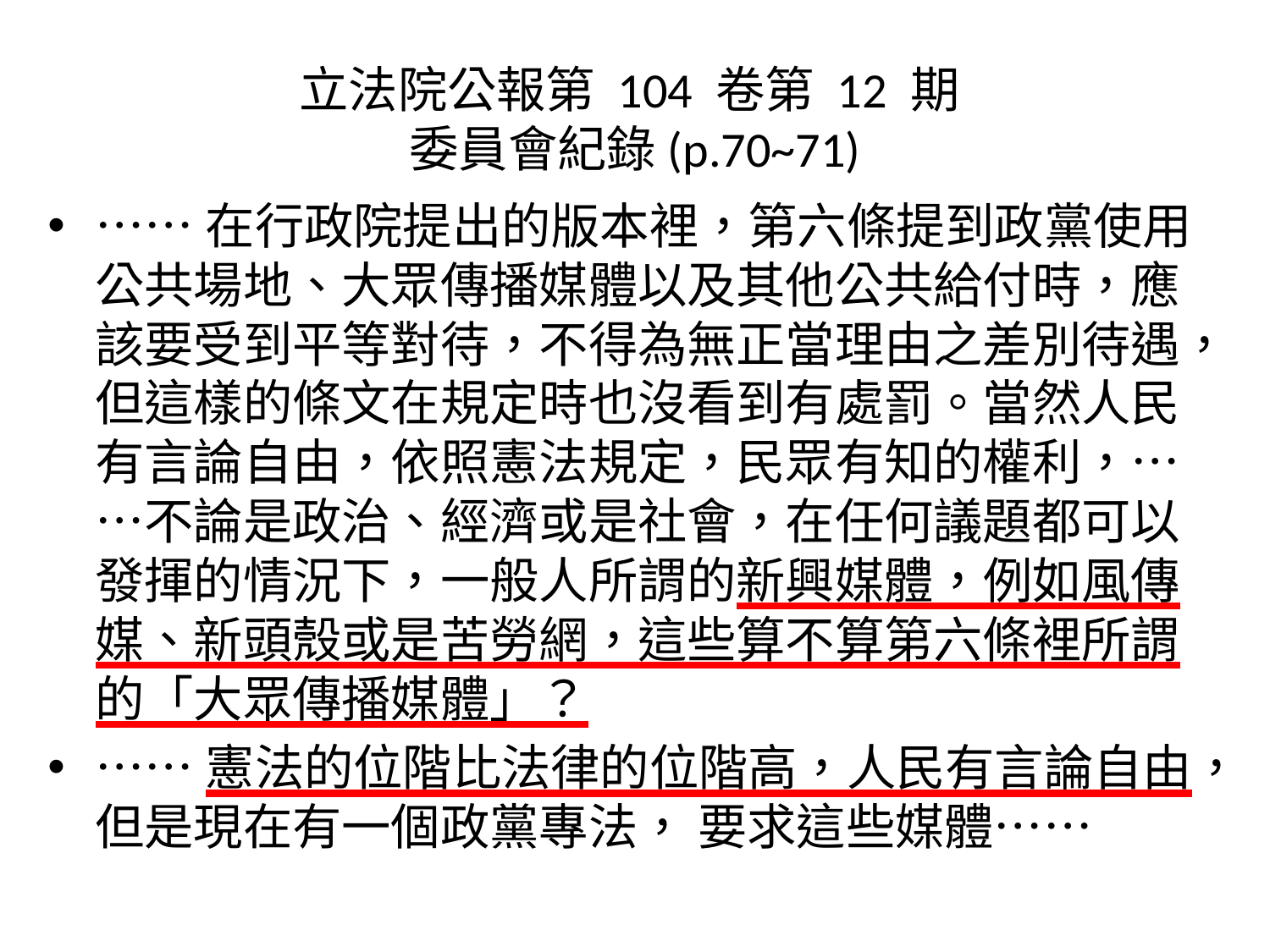

# 立法院公報第 104 卷第 12 期 委員會紀錄(p.70~71)
……在行政院提出的版本裡，第六條提到政黨使用公共場地、大眾傳播媒體以及其他公共給付時，應該要受到平等對待，不得為無正當理由之差別待遇，但這樣的條文在規定時也沒看到有處罰。當然人民有言論自由，依照憲法規定，民眾有知的權利，……不論是政治、經濟或是社會，在任何議題都可以發揮的情況下，一般人所謂的新興媒體，例如風傳媒、新頭殼或是苦勞網，這些算不算第六條裡所謂的「大眾傳播媒體」？
……憲法的位階比法律的位階高，人民有言論自由，但是現在有一個政黨專法， 要求這些媒體……